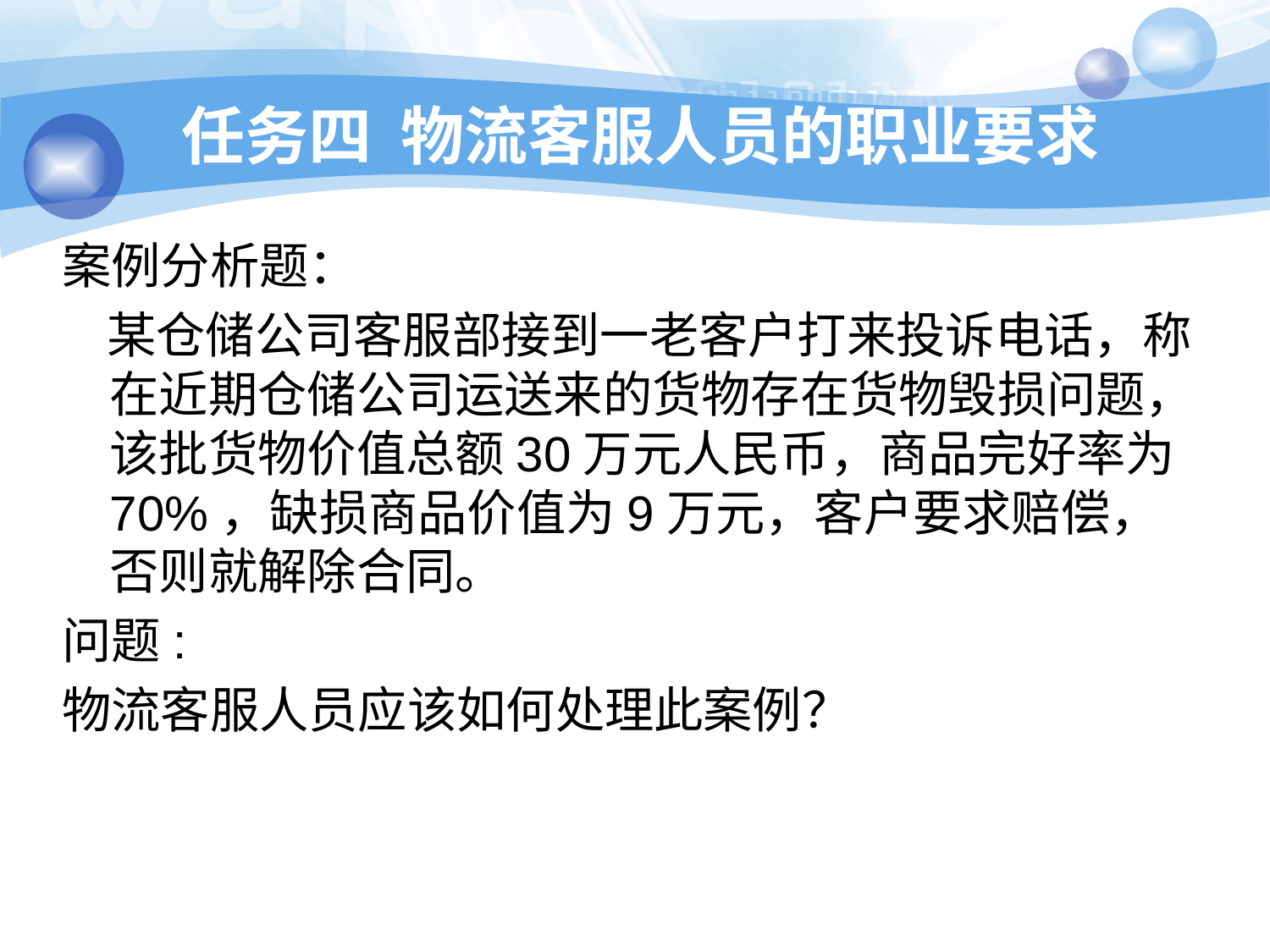

# 任务四  物流客服人员的职业要求
案例分析题：
   某仓储公司客服部接到一老客户打来投诉电话，称在近期仓储公司运送来的货物存在货物毁损问题，该批货物价值总额30万元人民币，商品完好率为70%，缺损商品价值为9万元，客户要求赔偿，否则就解除合同。
问题:
物流客服人员应该如何处理此案例？